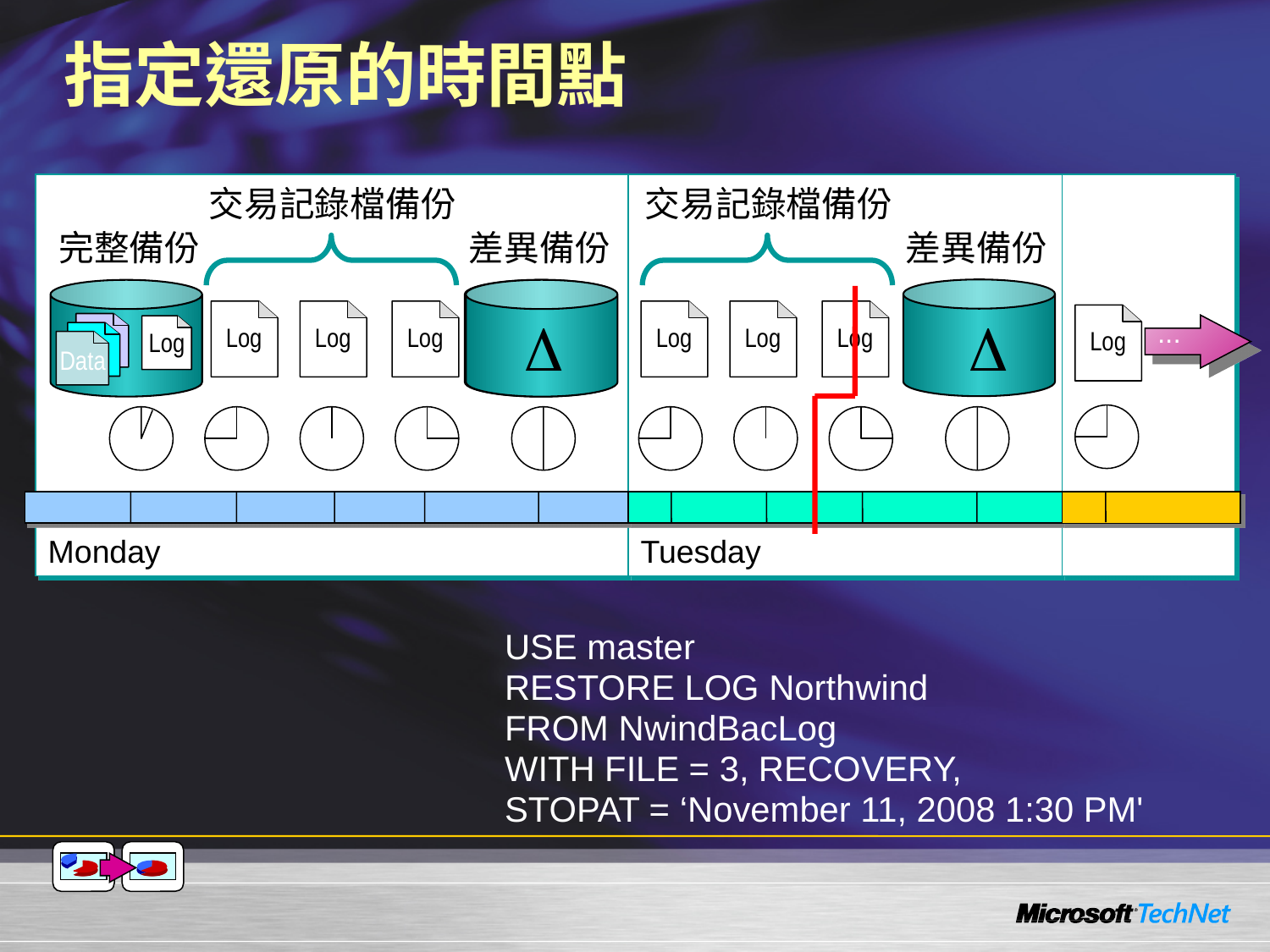

# 指定還原的時間點

Monday
Tuesday

交易記錄檔備份
交易記錄檔備份
完整備份
差異備份
差異備份

Data

Log

Data

Log

Log

Log

Log

Log

Log

Log
Δ
Δ

Log
...

USE master
RESTORE LOG Northwind
FROM NwindBacLog
WITH FILE = 3, RECOVERY,
STOPAT = ‘November 11, 2008 1:30 PM'